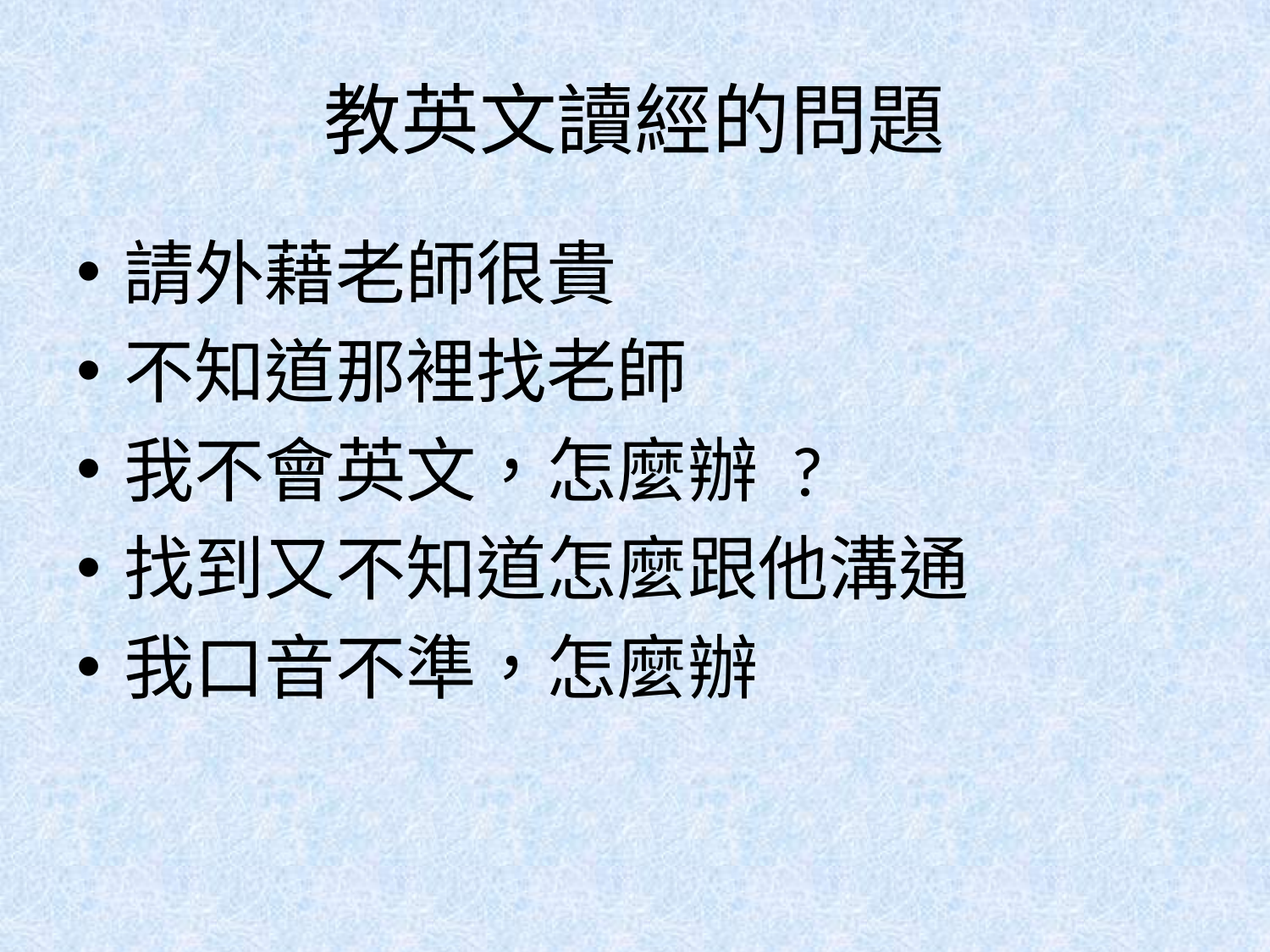

# 教英文讀經的問題
請外藉老師很貴
不知道那裡找老師
我不會英文，怎麼辦 ?
找到又不知道怎麼跟他溝通
我口音不準，怎麼辦